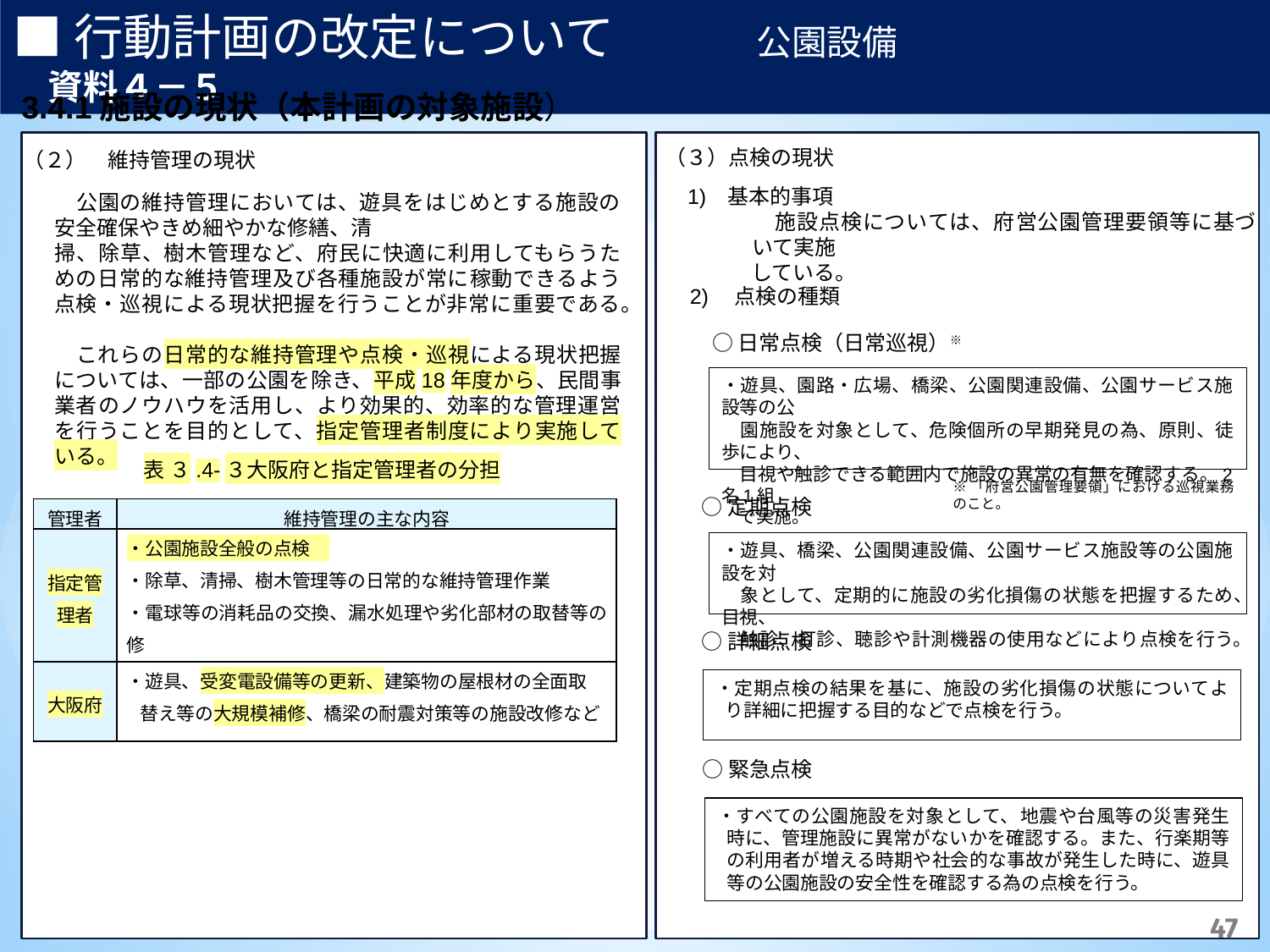

■行動計画の改定について　　　　公園設備　　　　　　　　　　　資料４－５
3.4.1施設の現状（本計画の対象施設）
(1)　基本的な考え方
【補足】	体制は主に行っている実施主体を記載しており、これによらない場合もある。
※1	日常点検の頻度は当該路線により異なり、交通量2万台/日以上の路線では週2回、それ以外では週1回の頻度で実施。
※2	臨時的に行う緊急点検等は必要に応じて随意実施。

（３）点検の現状
（２）　維持管理の現状
　基本的事項
　　　　施設点検については、府営公園管理要領等に基づいて実施
　　　している。
   公園の維持管理においては、遊具をはじめとする施設の安全確保やきめ細やかな修繕、清
掃、除草、樹木管理など、府民に快適に利用してもらうための日常的な維持管理及び各種施設が常に稼動できるよう点検・巡視による現状把握を行うことが非常に重要である。
   これらの日常的な維持管理や点検・巡視による現状把握については、一部の公園を除き、平成18年度から、民間事業者のノウハウを活用し、より効果的、効率的な管理運営を行うことを目的として、指定管理者制度により実施している。
2)　点検の種類
○日常点検（日常巡視）※
・遊具、園路・広場、橋梁、公園関連設備、公園サービス施設等の公
　園施設を対象として、危険個所の早期発見の為、原則、徒歩により、
　目視や触診できる範囲内で施設の異常の有無を確認する。2名1組
　で実施。
表 ３.4‑３大阪府と指定管理者の分担
※「府営公園管理要領」における巡視業務のこと。
○定期点検
| 管理者 | 維持管理の主な内容 |
| --- | --- |
| 指定管理者 | ・公園施設全般の点検　 ・除草、清掃、樹木管理等の日常的な維持管理作業 ・電球等の消耗品の交換、漏水処理や劣化部材の取替等の修 繕など |
| 大阪府 | ・遊具、受変電設備等の更新、建築物の屋根材の全面取 替え等の大規模補修、橋梁の耐震対策等の施設改修など |
・遊具、橋梁、公園関連設備、公園サービス施設等の公園施設を対
　象として、定期的に施設の劣化損傷の状態を把握するため、目視、
　触診、打診、聴診や計測機器の使用などにより点検を行う。
○詳細点検
・定期点検の結果を基に、施設の劣化損傷の状態についてより詳細に把握する目的などで点検を行う。

○緊急点検
・すべての公園施設を対象として、地震や台風等の災害発生時に、管理施設に異常がないかを確認する。また、行楽期等の利用者が増える時期や社会的な事故が発生した時に、遊具等の公園施設の安全性を確認する為の点検を行う。
47